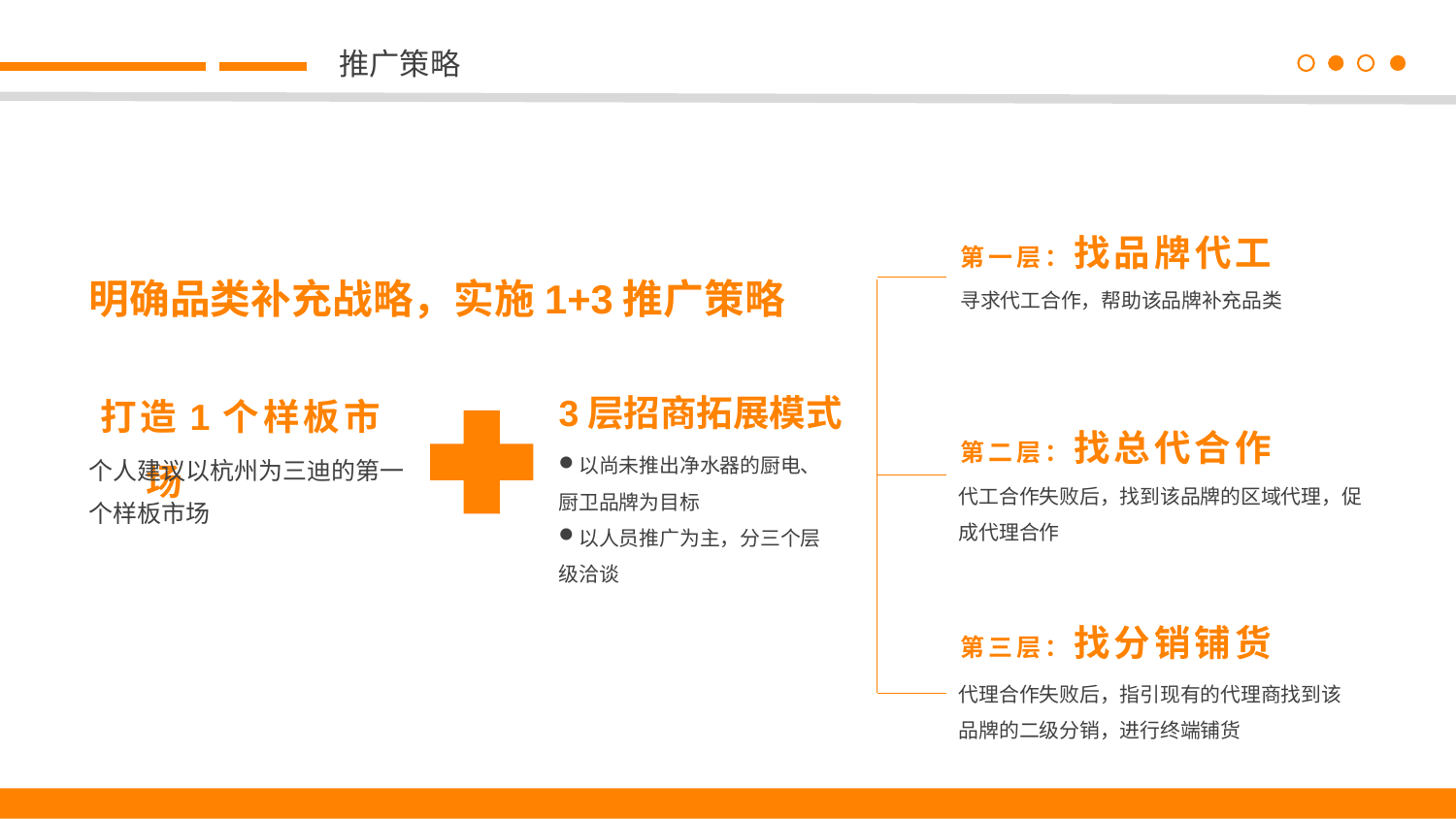

推广策略
第一层：找品牌代工
明确品类补充战略，实施1+3推广策略
寻求代工合作，帮助该品牌补充品类
3层招商拓展模式
打造1个样板市场

第二层：找总代合作
个人建议以杭州为三迪的第一个样板市场
以尚未推出净水器的厨电、厨卫品牌为目标
以人员推广为主，分三个层级洽谈
代工合作失败后，找到该品牌的区域代理，促成代理合作
第三层：找分销铺货
代理合作失败后，指引现有的代理商找到该品牌的二级分销，进行终端铺货